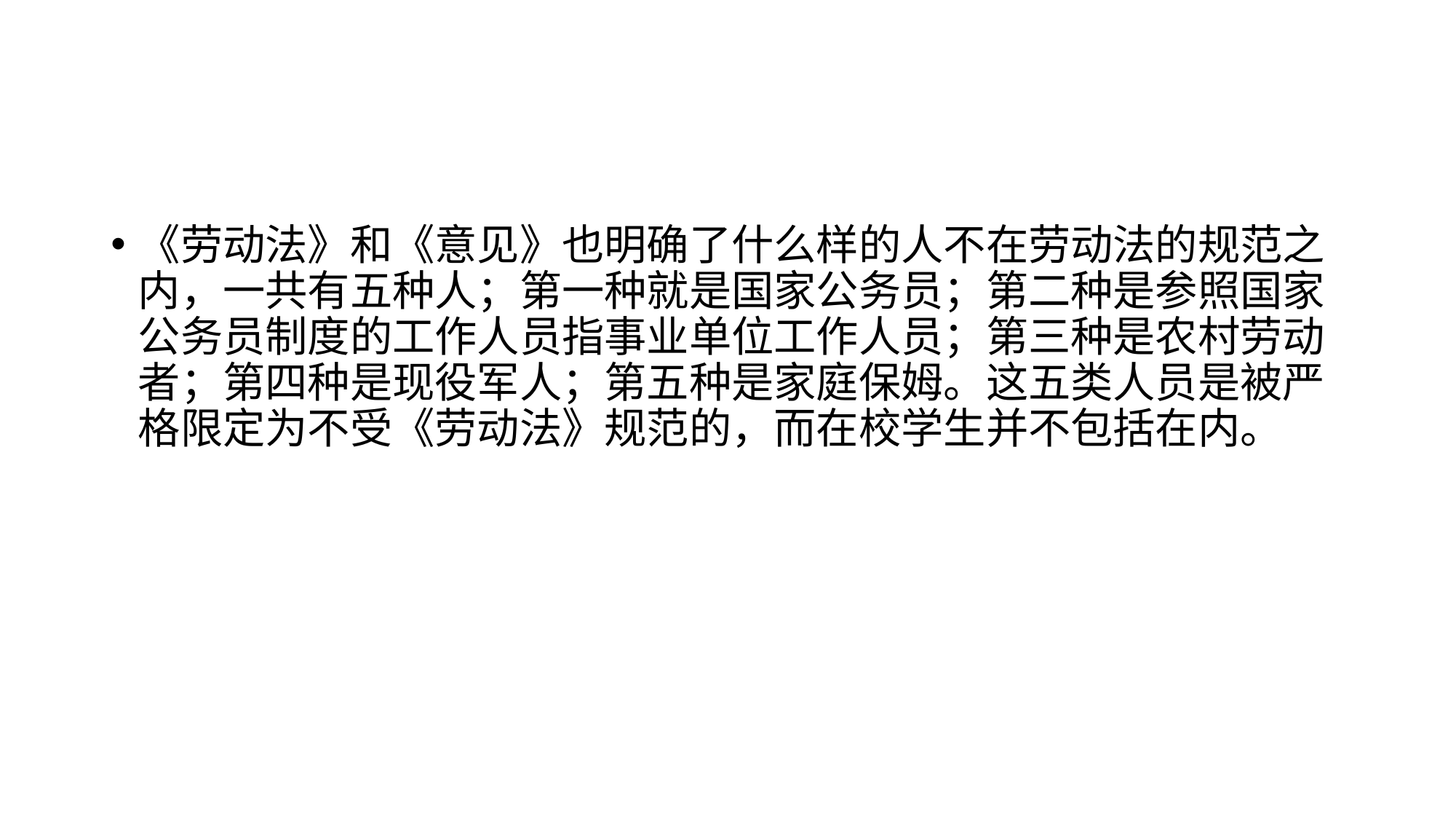

#
《劳动法》和《意见》也明确了什么样的人不在劳动法的规范之内，一共有五种人；第一种就是国家公务员；第二种是参照国家公务员制度的工作人员指事业单位工作人员；第三种是农村劳动者；第四种是现役军人；第五种是家庭保姆。这五类人员是被严格限定为不受《劳动法》规范的，而在校学生并不包括在内。